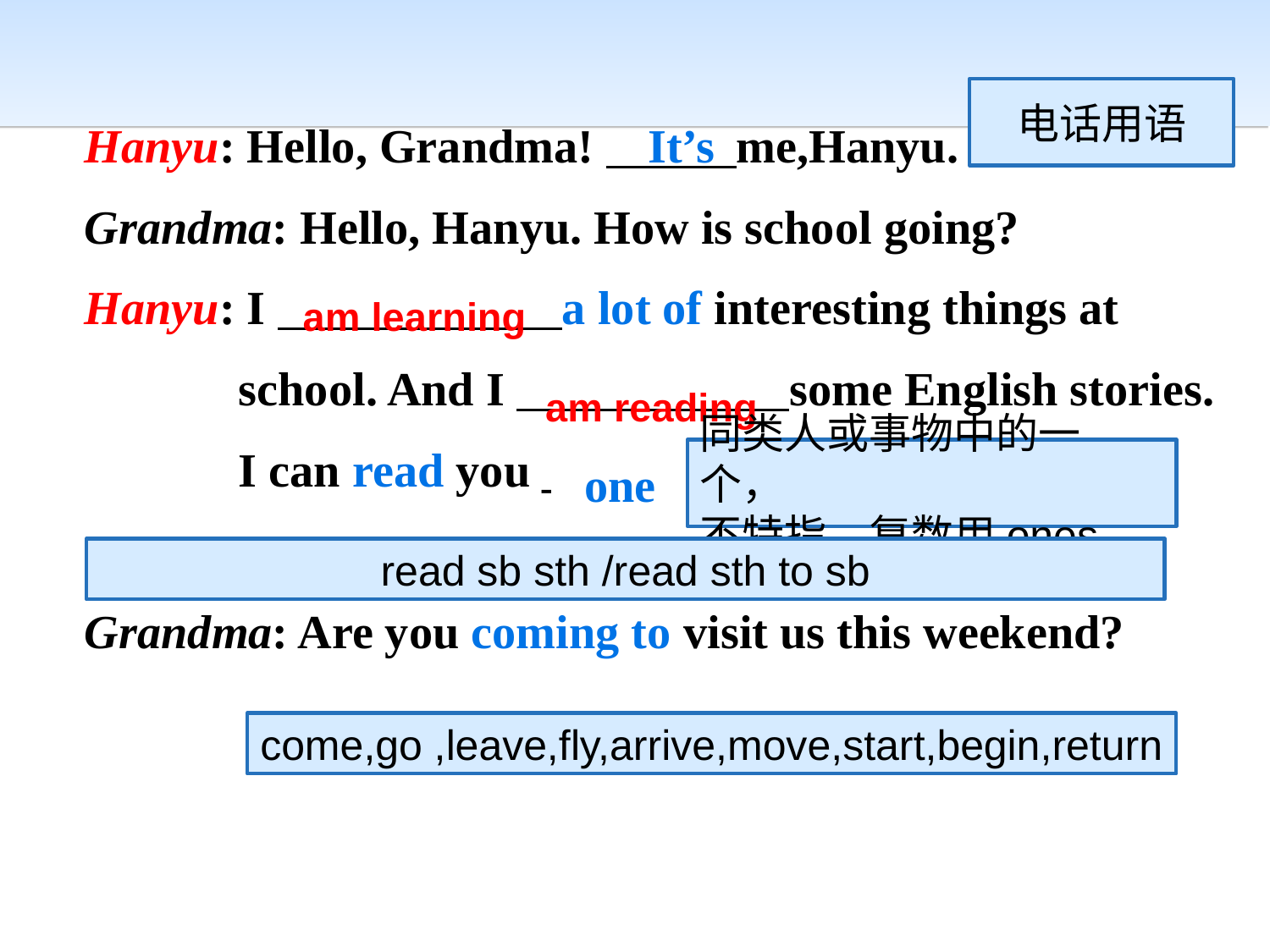

电话用语
It’s
Hanyu: Hello, Grandma!            me,Hanyu.
Grandma: Hello, Hanyu. How is school going?
Hanyu: I                         a lot of interesting things at
             school. And I                        some English stories.
             I can read you ______this weekend.

Grandma: Are you coming to visit us this weekend?
am learning
am reading
同类人或事物中的一个，
不特指，复数用ones
one
read sb sth /read sth to sb
come,go ,leave,fly,arrive,move,start,begin,return